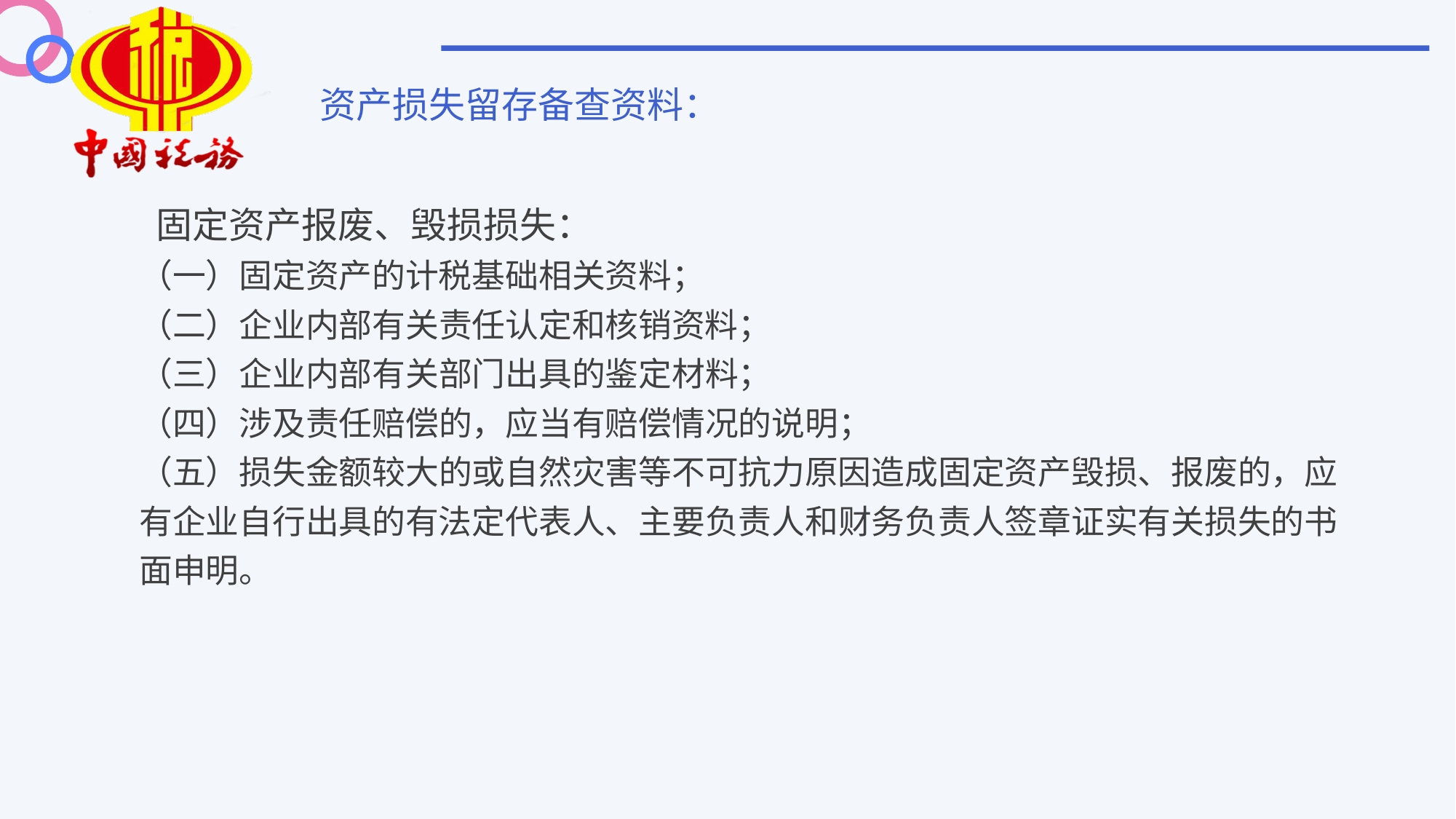

资产损失留存备查资料：
 固定资产报废、毁损损失：
（一）固定资产的计税基础相关资料；
（二）企业内部有关责任认定和核销资料；
（三）企业内部有关部门出具的鉴定材料；
（四）涉及责任赔偿的，应当有赔偿情况的说明；
（五）损失金额较大的或自然灾害等不可抗力原因造成固定资产毁损、报废的，应有企业自行出具的有法定代表人、主要负责人和财务负责人签章证实有关损失的书面申明。